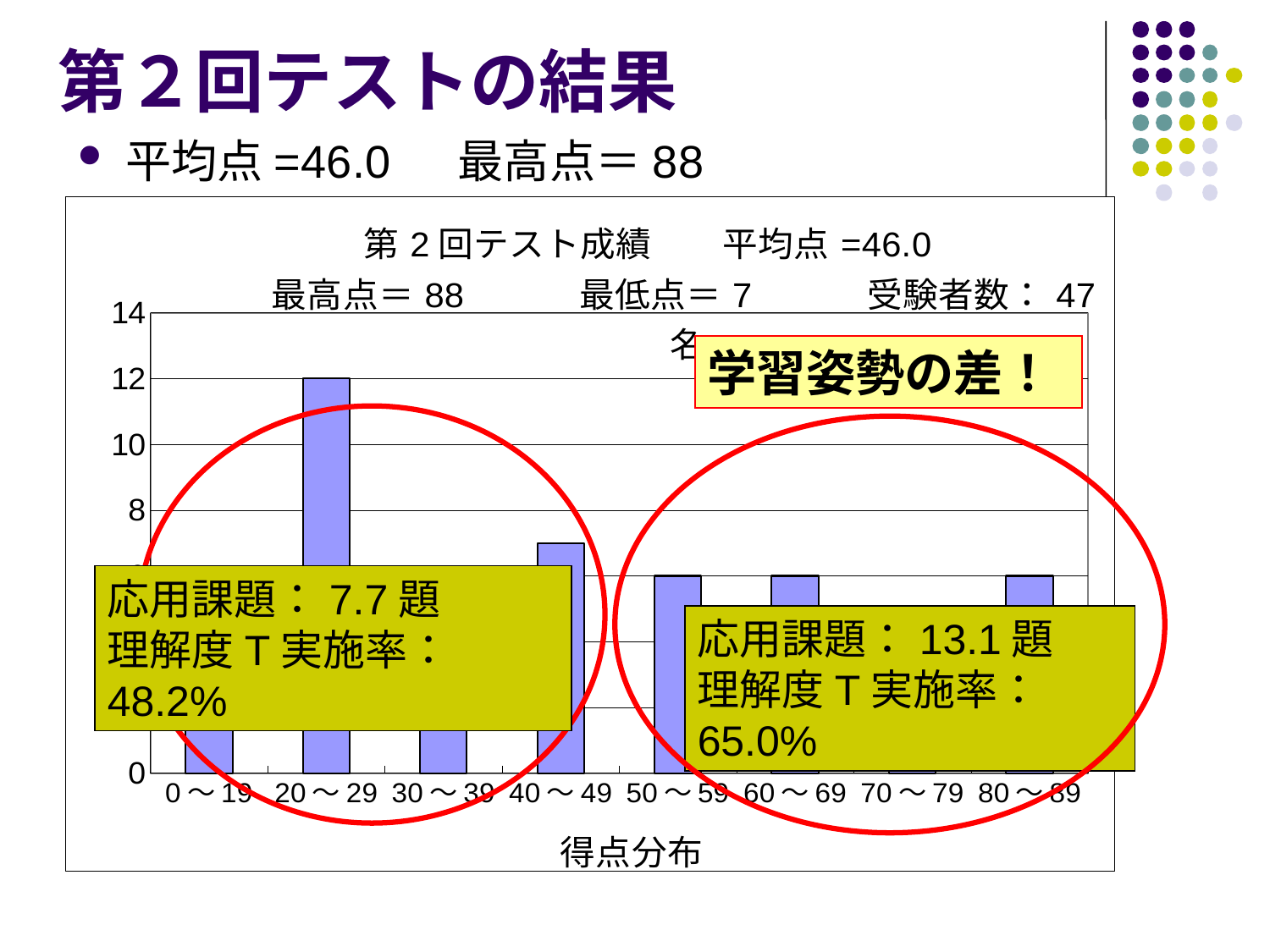

# 第２回テストの結果
平均点=46.0　 最高点＝88

### Chart: 第2回テスト成績　　平均点=46.0
最高点＝88　　　最低点＝7　　　受験者数：47名

| Category |  |
|---|---|
| 0～19 | 4.0 |
| 20～29 | 12.0 |
| 30～39 | 4.0 |
| 40～49 | 7.0 |
| 50～59 | 6.0 |
| 60～69 | 6.0 |
| 70～79 | 2.0 |
| 80～89 | 6.0 |
学習姿勢の差！

応用課題：7.7題
理解度T実施率：48.2%
応用課題：13.1題
理解度T実施率：65.0%